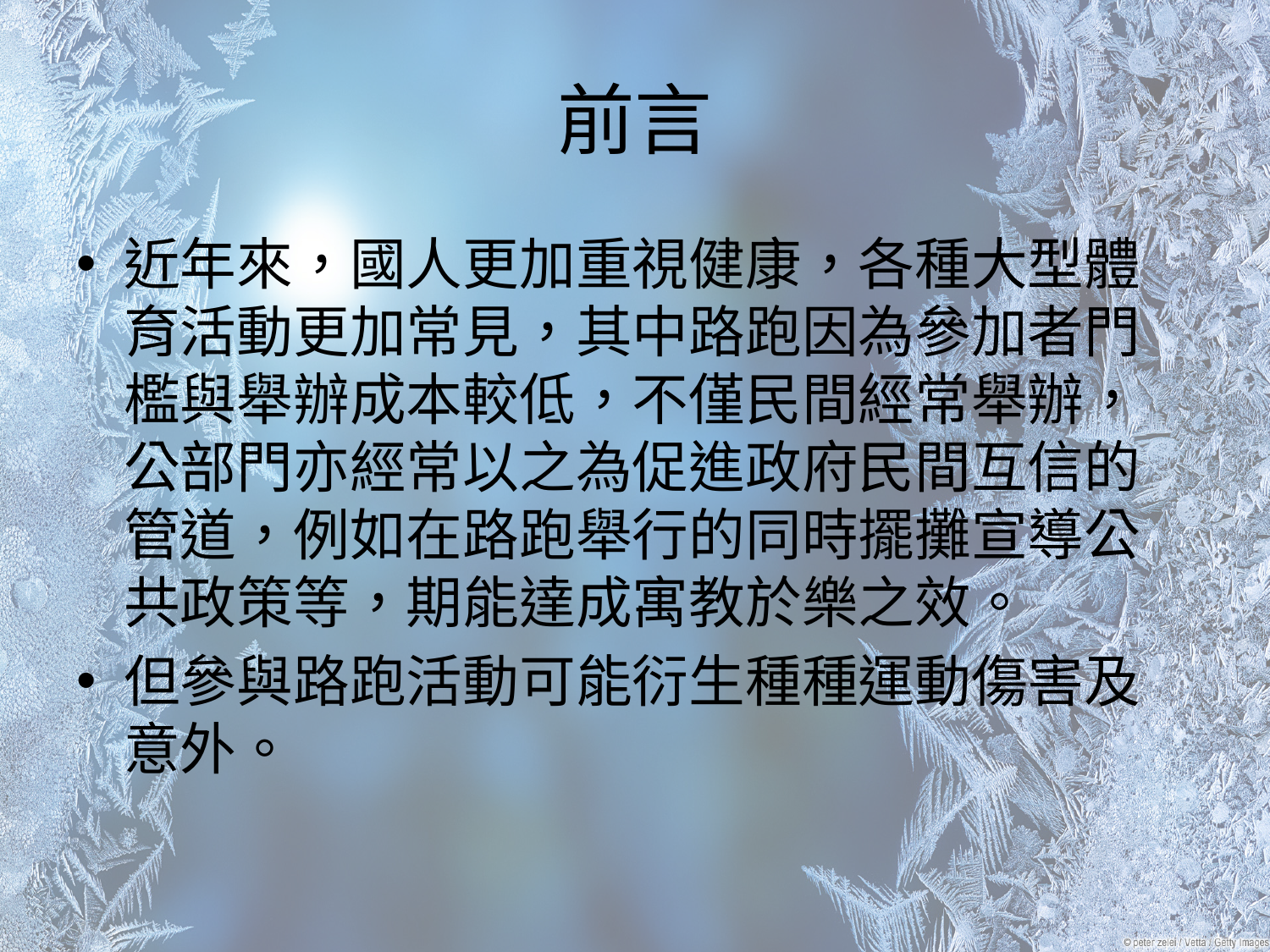

# 前言
近年來，國人更加重視健康，各種大型體育活動更加常見，其中路跑因為參加者門檻與舉辦成本較低，不僅民間經常舉辦，公部門亦經常以之為促進政府民間互信的管道，例如在路跑舉行的同時擺攤宣導公共政策等，期能達成寓教於樂之效。
但參與路跑活動可能衍生種種運動傷害及意外。